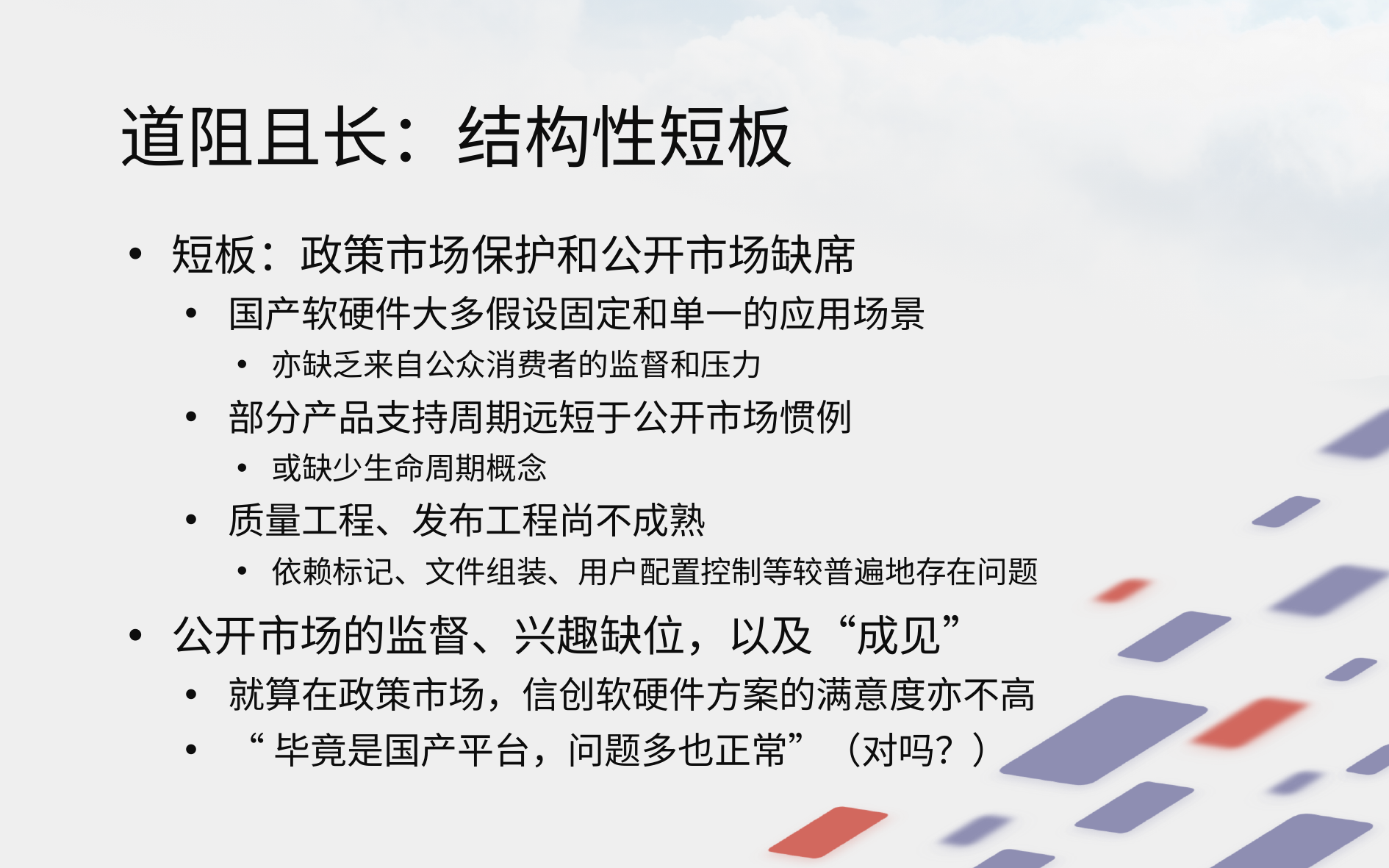

# 道阻且长：结构性短板
短板：政策市场保护和公开市场缺席
国产软硬件大多假设固定和单一的应用场景
亦缺乏来自公众消费者的监督和压力
部分产品支持周期远短于公开市场惯例
或缺少生命周期概念
质量工程、发布工程尚不成熟
依赖标记、文件组装、用户配置控制等较普遍地存在问题
公开市场的监督、兴趣缺位，以及“成见”
就算在政策市场，信创软硬件方案的满意度亦不高
“毕竟是国产平台，问题多也正常”（对吗？）